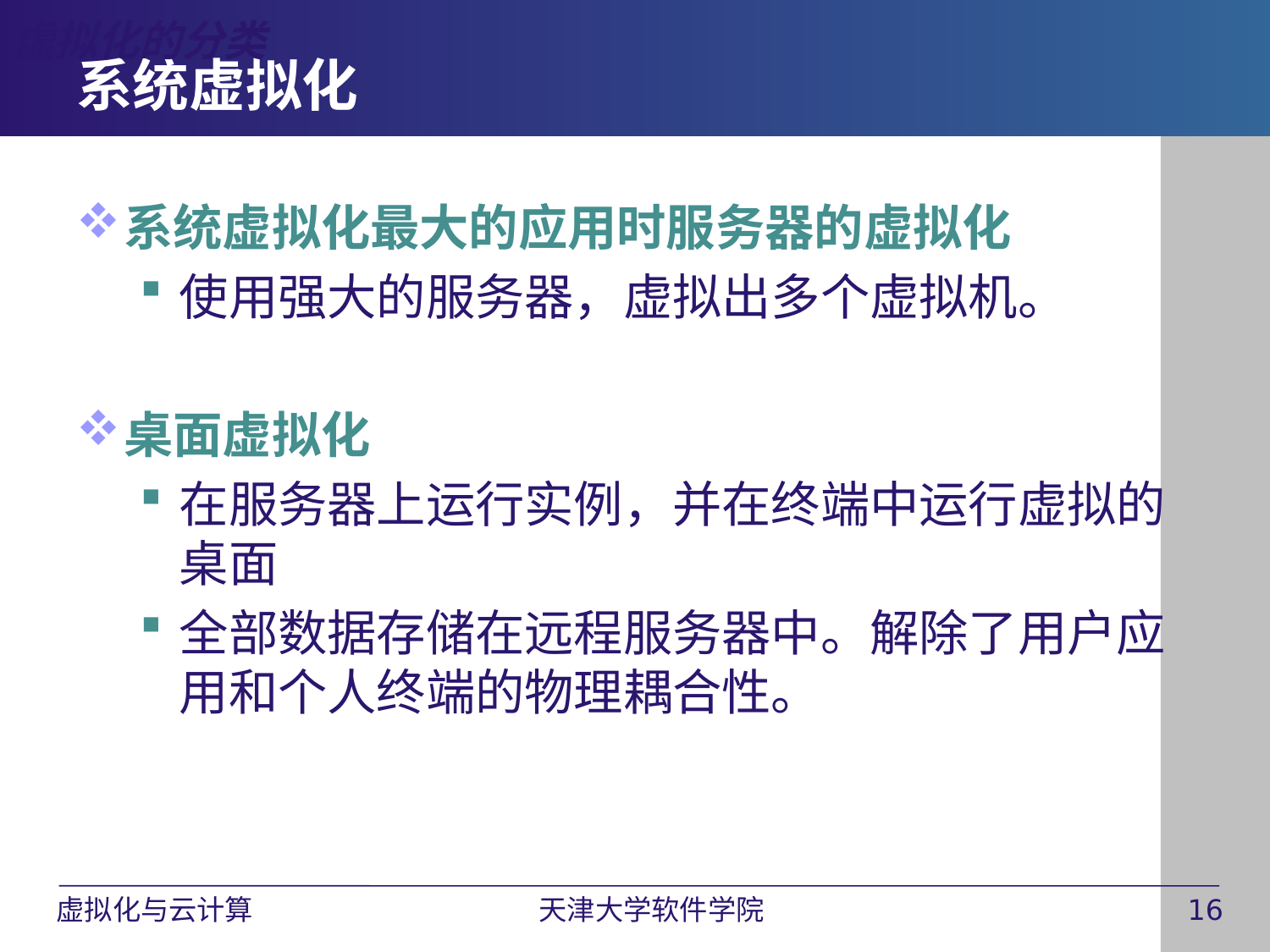

虚拟化的分类
# 系统虚拟化
系统虚拟化最大的应用时服务器的虚拟化
使用强大的服务器，虚拟出多个虚拟机。

桌面虚拟化
在服务器上运行实例，并在终端中运行虚拟的桌面
全部数据存储在远程服务器中。解除了用户应用和个人终端的物理耦合性。